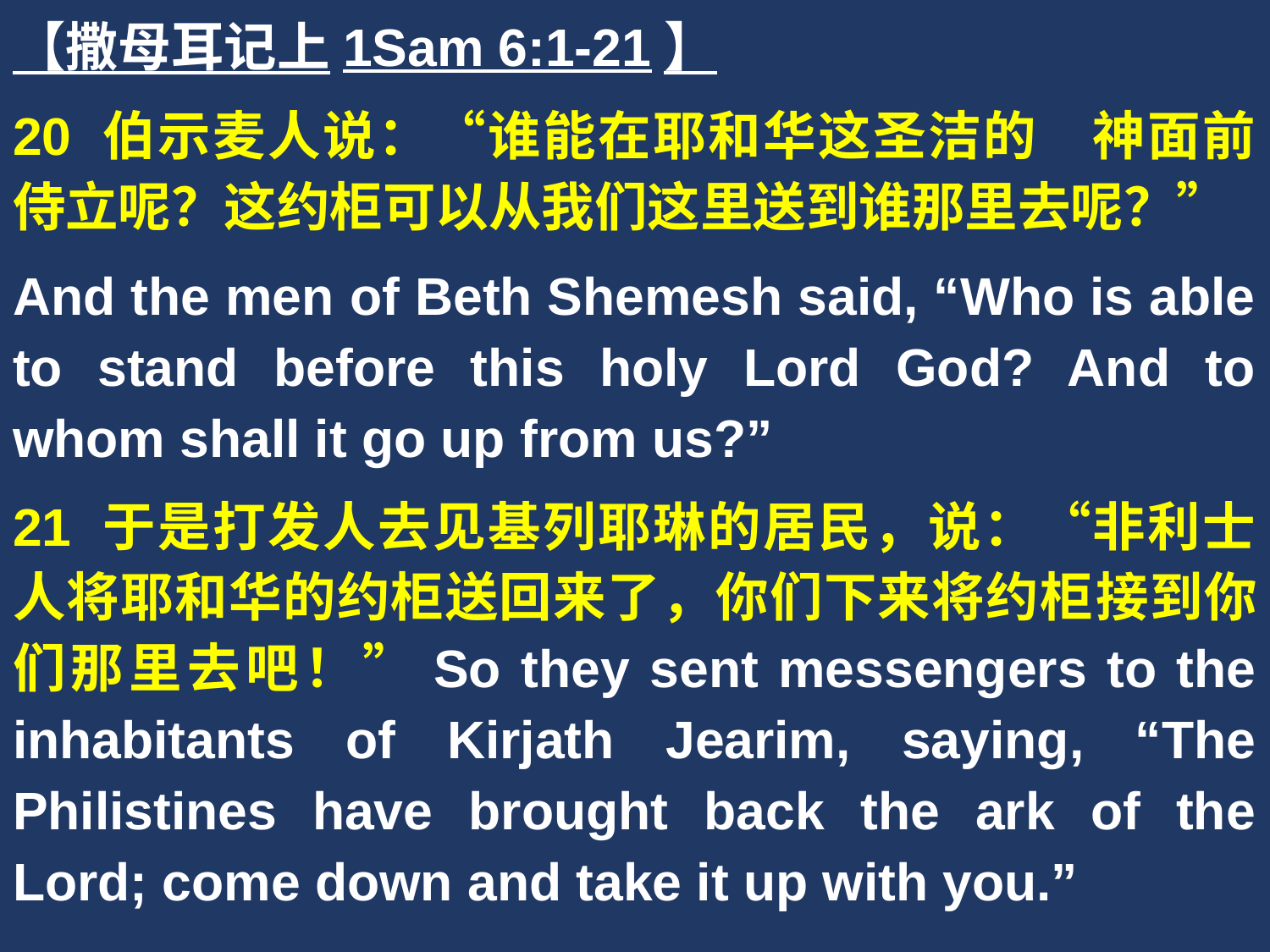

【撒母耳记上1Sam 6:1-21】
20 伯示麦人说：“谁能在耶和华这圣洁的　神面前侍立呢？这约柜可以从我们这里送到谁那里去呢？”
And the men of Beth Shemesh said, “Who is able to stand before this holy Lord God? And to whom shall it go up from us?”
21 于是打发人去见基列耶琳的居民，说：“非利士人将耶和华的约柜送回来了，你们下来将约柜接到你们那里去吧！”So they sent messengers to the inhabitants of Kirjath Jearim, saying, “The Philistines have brought back the ark of the Lord; come down and take it up with you.”